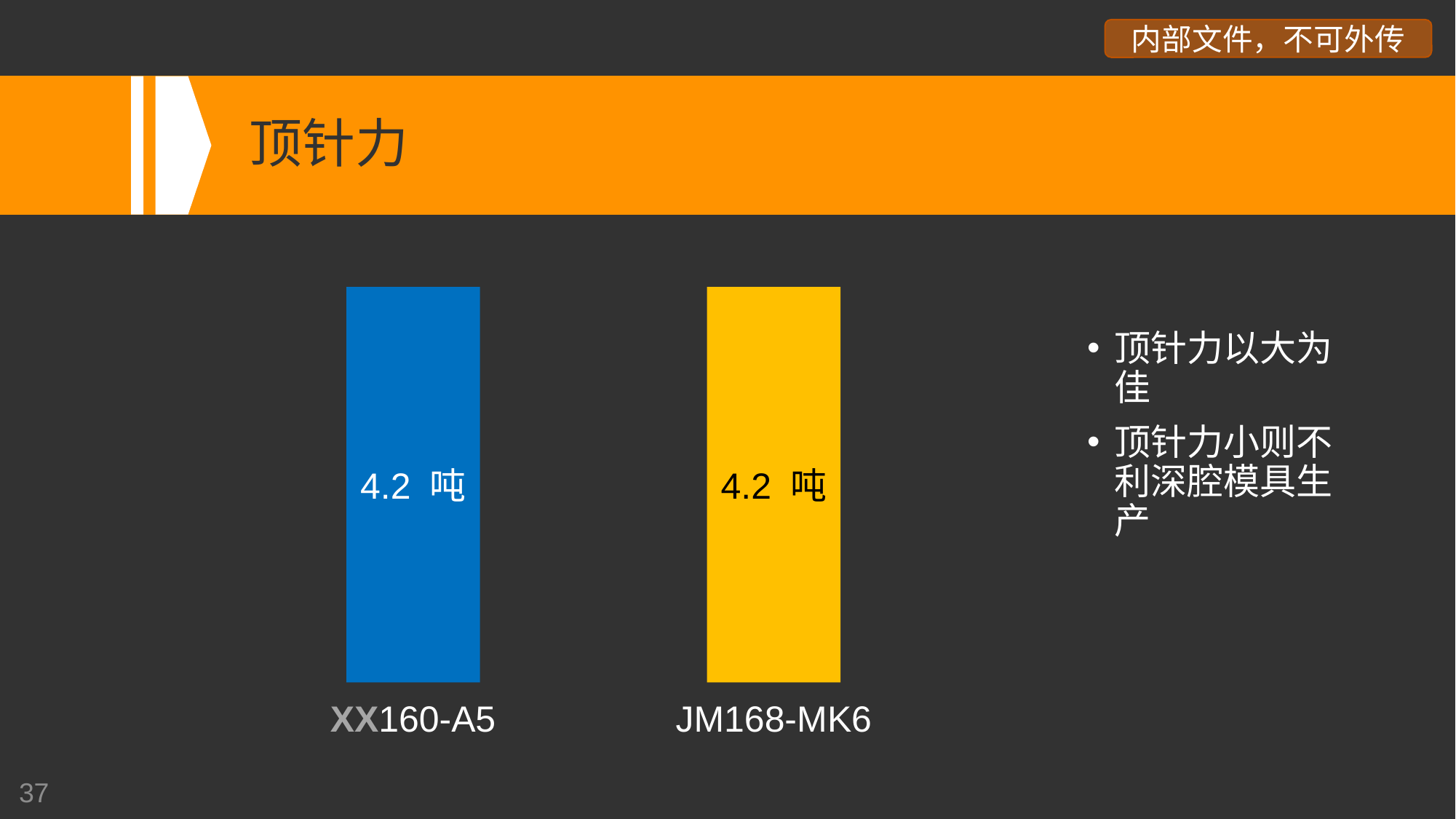

# 顶针力
4.2 吨
4.2 吨
顶针力以大为佳
顶针力小则不利深腔模具生产
XX160-A5
JM168-MK6
37